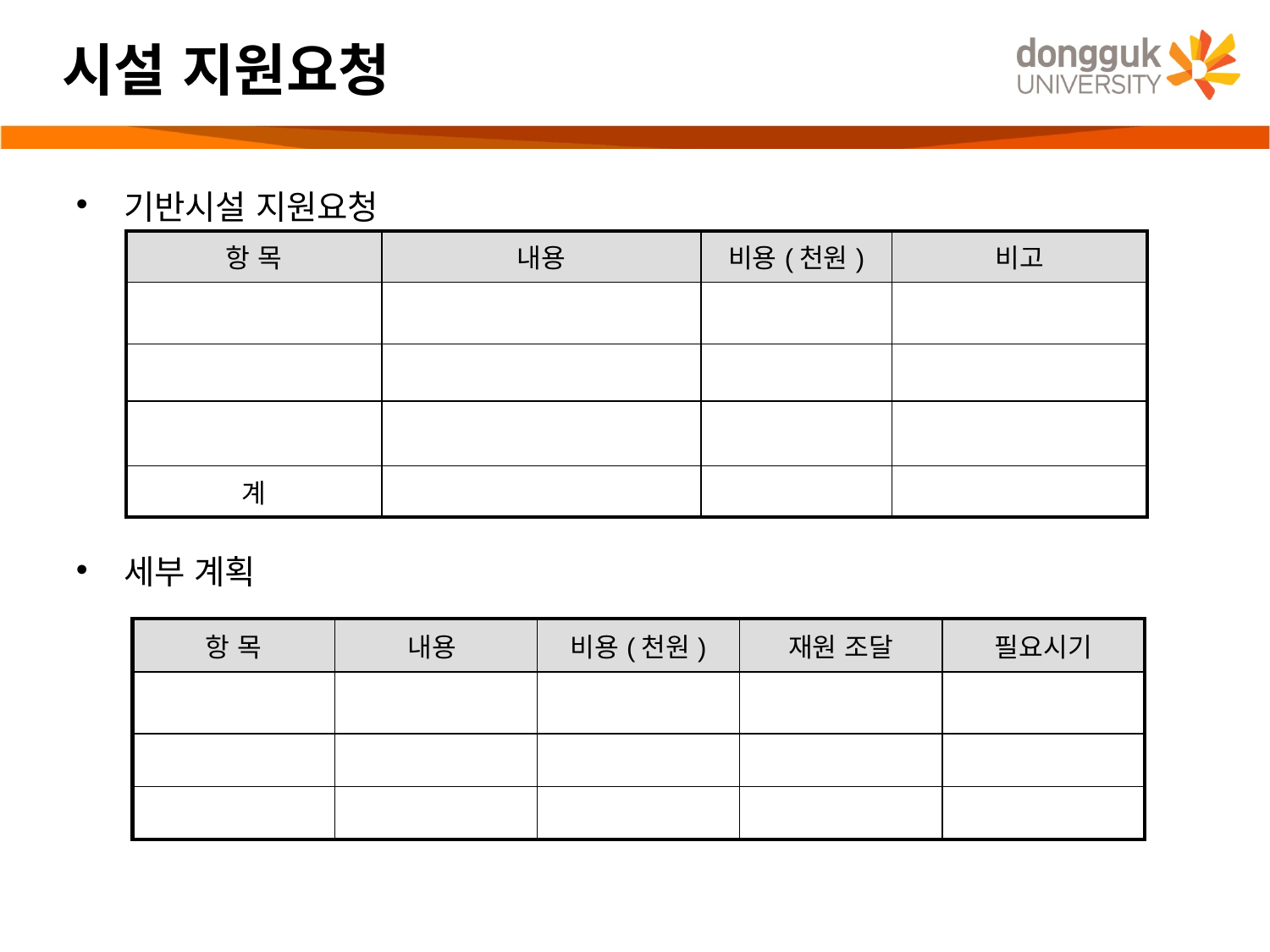

# 시설 지원요청
기반시설 지원요청

세부 계획

| 항 목 | 내용 | 비용(천원) | 비고 |
| --- | --- | --- | --- |
|  |  |  |  |
|  |  |  |  |
|  |  |  |  |
| 계 |  |  |  |
| 항 목 | 내용 | 비용(천원) | 재원 조달 | 필요시기 |
| --- | --- | --- | --- | --- |
|  |  |  |  |  |
|  |  |  |  |  |
|  |  |  |  |  |